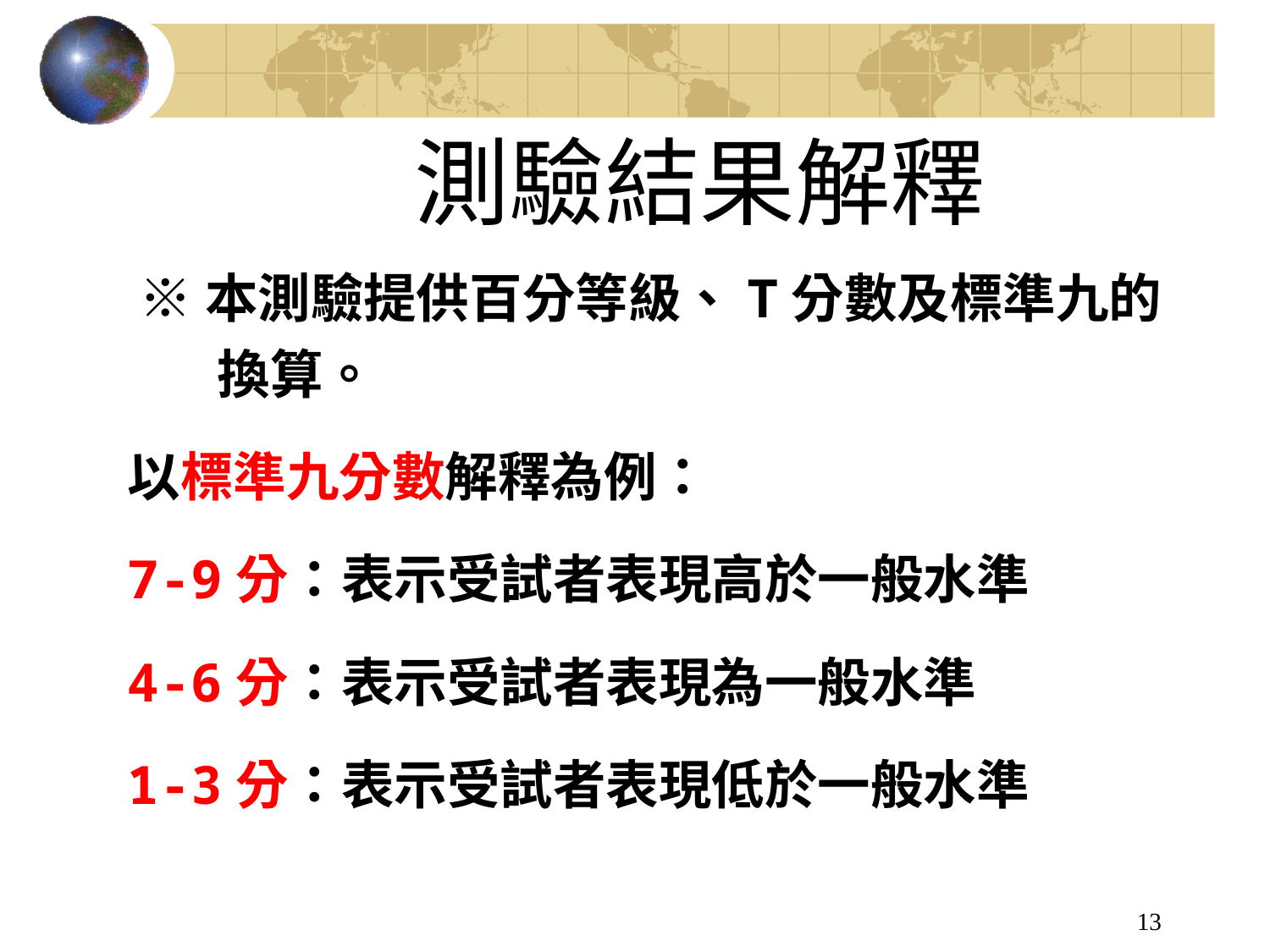

測驗結果解釋
 ※本測驗提供百分等級、T分數及標準九的換算。
以標準九分數解釋為例：
7-9分：表示受試者表現高於一般水準
4-6分：表示受試者表現為一般水準
1-3分：表示受試者表現低於一般水準
13